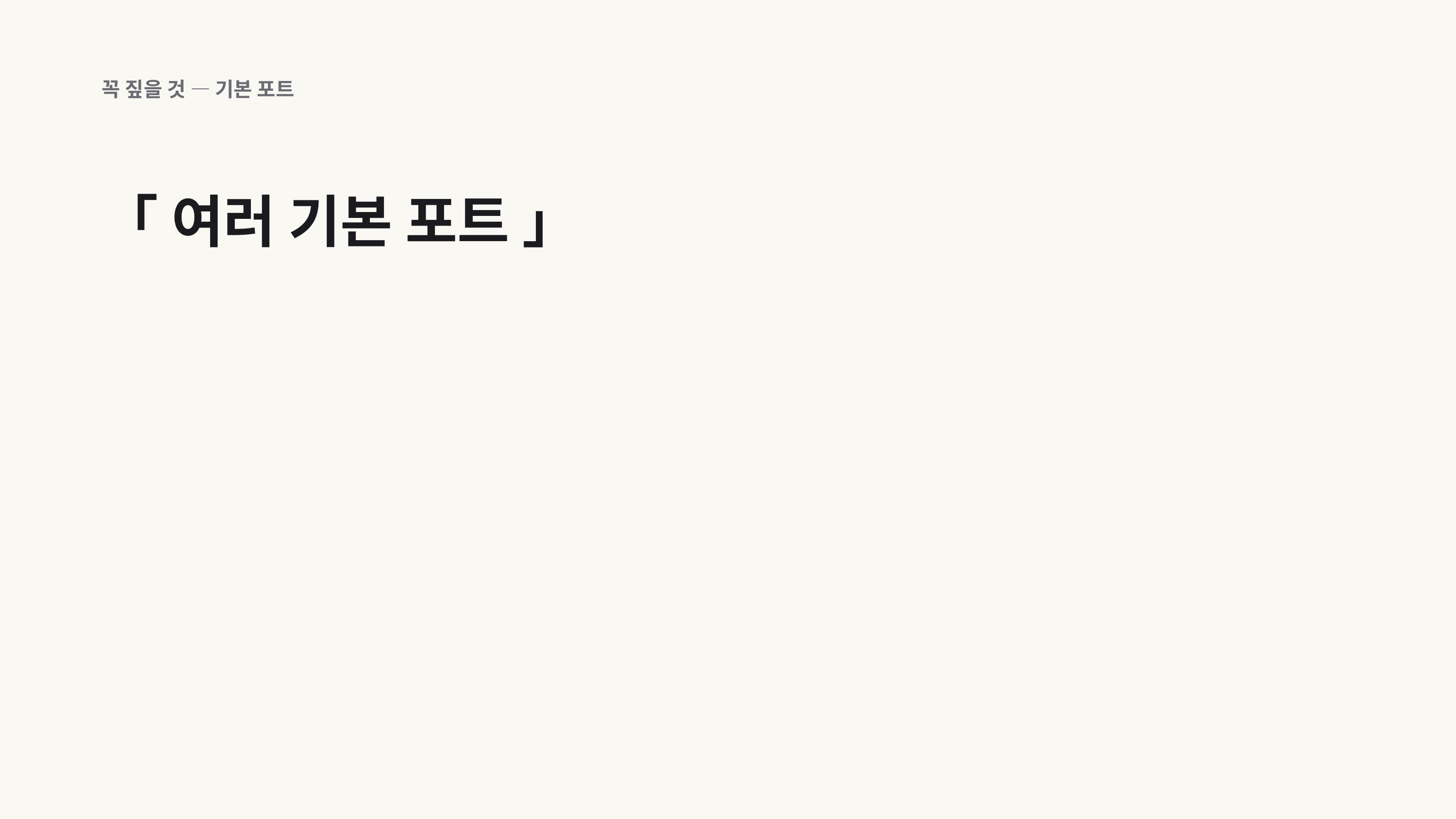

꼭 짚을 것 — 기본 포트
「 여러 기본 포트 」